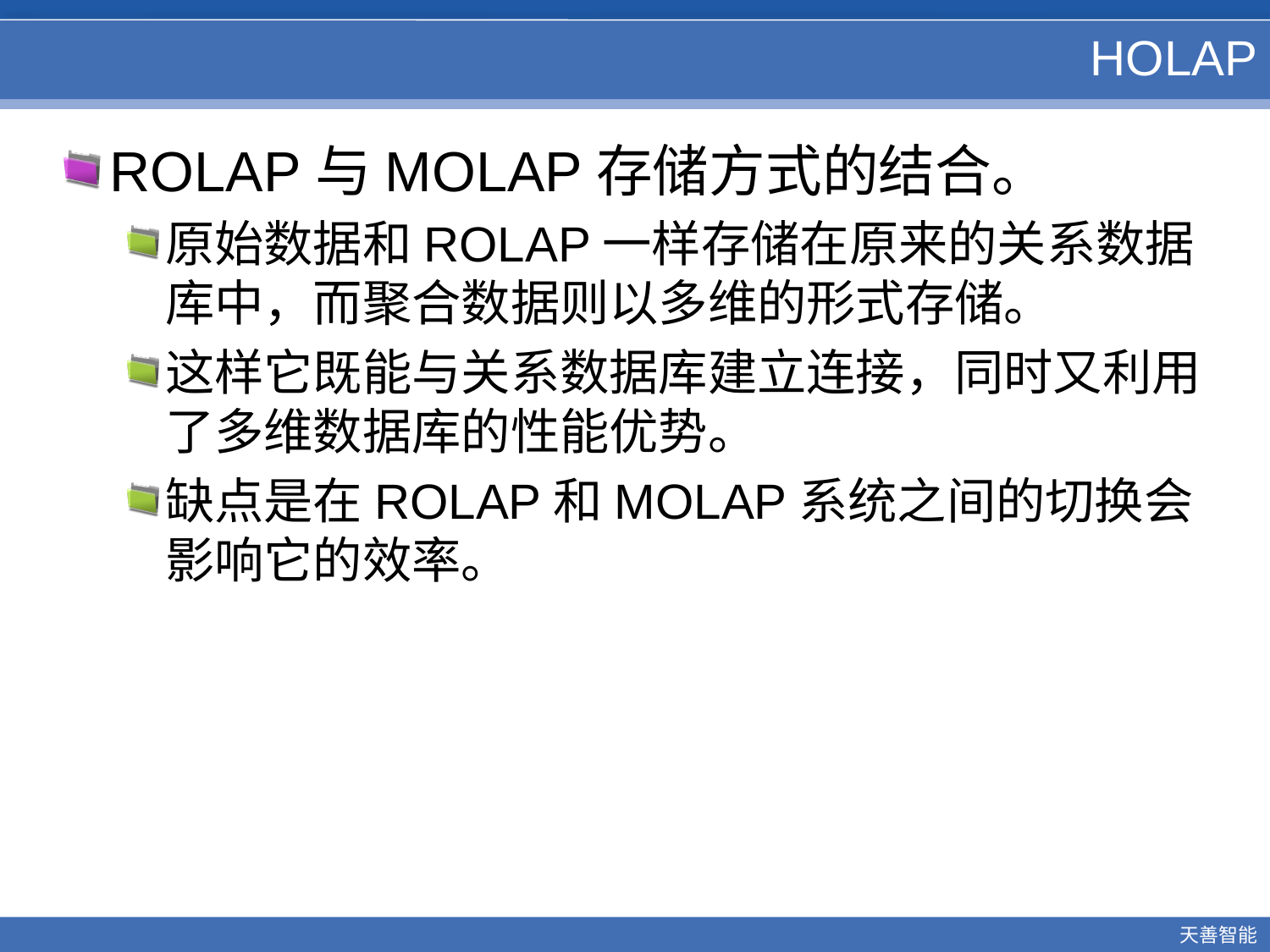

# HOLAP
ROLAP与MOLAP存储方式的结合。
原始数据和ROLAP一样存储在原来的关系数据库中，而聚合数据则以多维的形式存储。
这样它既能与关系数据库建立连接，同时又利用了多维数据库的性能优势。
缺点是在ROLAP和MOLAP系统之间的切换会影响它的效率。